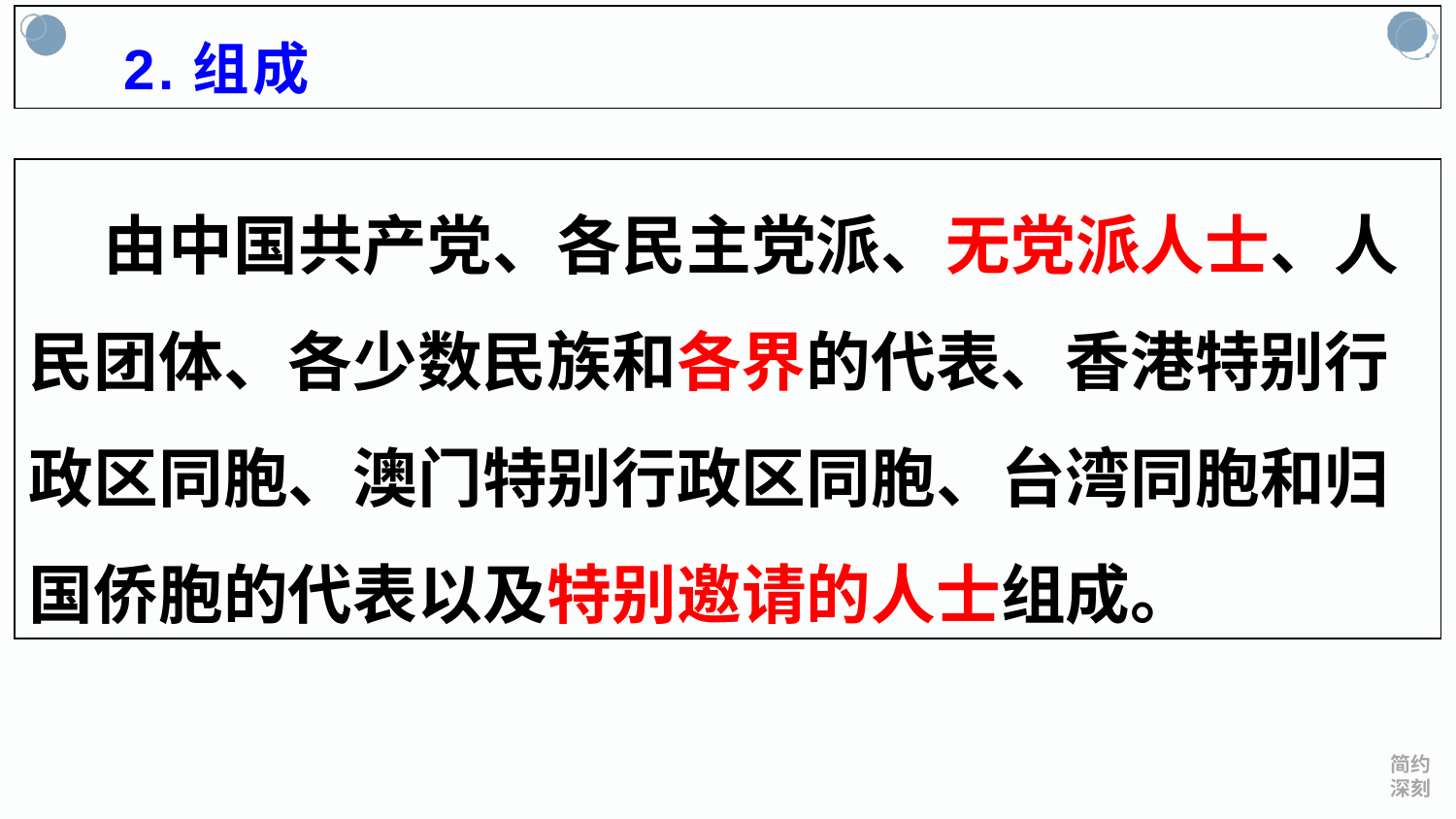

2.组成
    由中国共产党、各民主党派、无党派人士、人民团体、各少数民族和各界的代表、香港特别行政区同胞、澳门特别行政区同胞、台湾同胞和归国侨胞的代表以及特别邀请的人士组成。